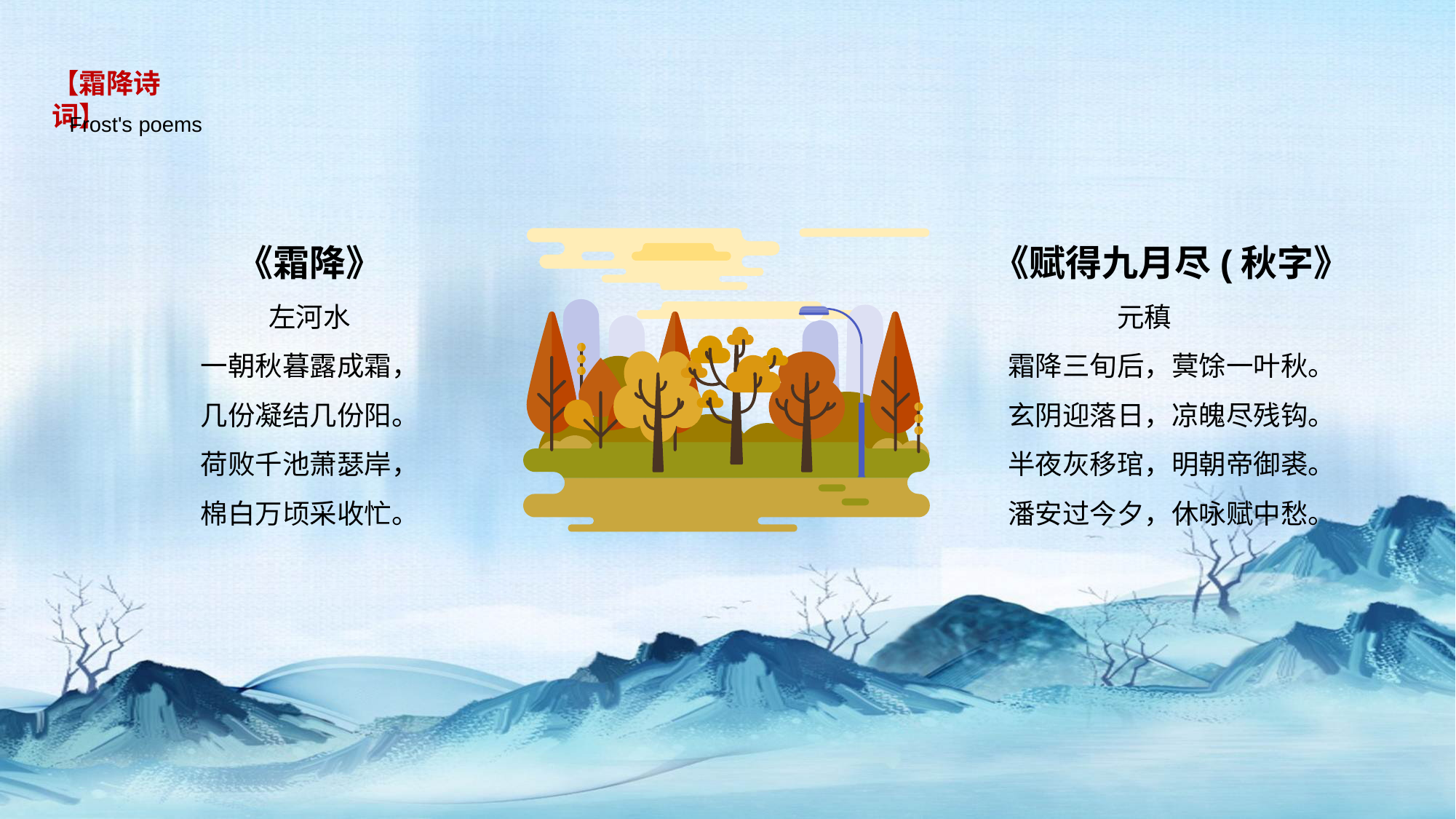

【霜降诗词】
Frost's poems
《霜降》
左河水
一朝秋暮露成霜，
几份凝结几份阳。
荷败千池萧瑟岸，
棉白万顷采收忙。
《赋得九月尽(秋字》
元稹
霜降三旬后，蓂馀一叶秋。
玄阴迎落日，凉魄尽残钩。
半夜灰移琯，明朝帝御裘。
潘安过今夕，休咏赋中愁。